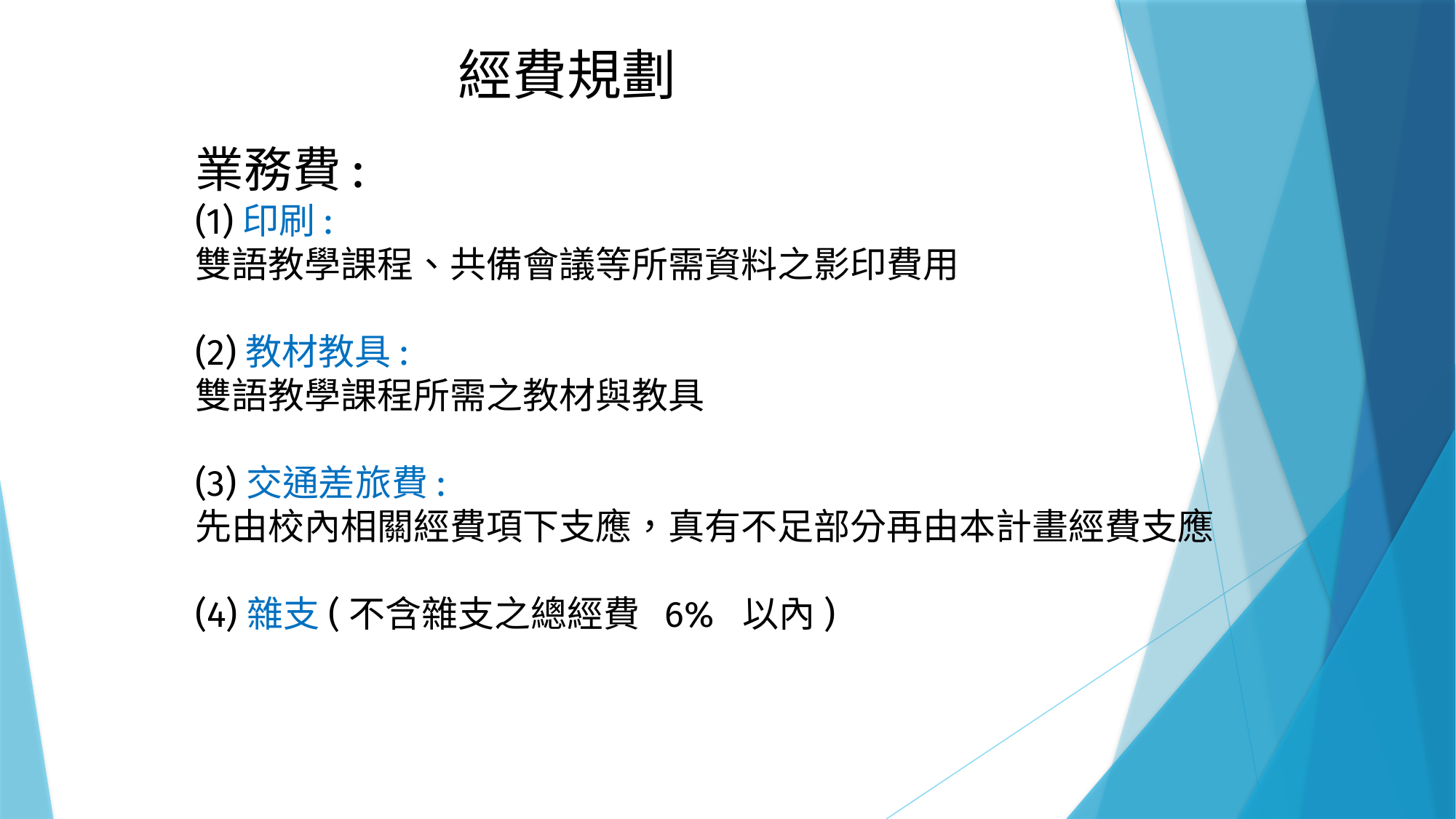

經費規劃
業務費:
(1)印刷:
雙語教學課程、共備會議等所需資料之影印費用

(2)教材教具:
雙語教學課程所需之教材與教具

(3)交通差旅費:
先由校內相關經費項下支應，真有不足部分再由本計畫經費支應

(4)雜支(不含雜支之總經費  6%  以內)